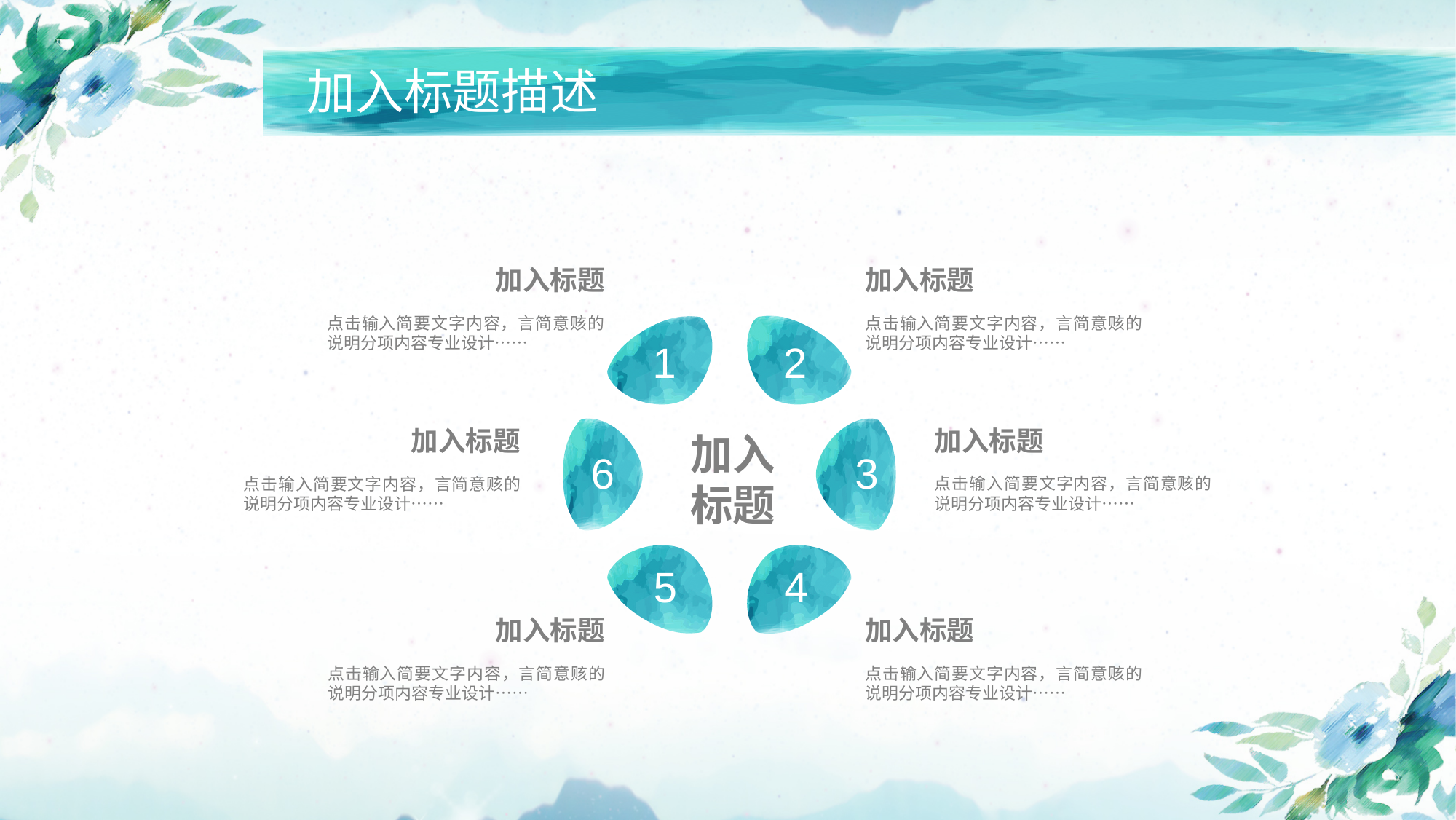

加入标题描述
加入标题
加入标题
点击输入简要文字内容，言简意赅的说明分项内容专业设计……
点击输入简要文字内容，言简意赅的说明分项内容专业设计……

2

1

6

3
加入标题
加入标题
加入
标题
点击输入简要文字内容，言简意赅的说明分项内容专业设计……
点击输入简要文字内容，言简意赅的说明分项内容专业设计……

5

4
加入标题
加入标题
点击输入简要文字内容，言简意赅的说明分项内容专业设计……
点击输入简要文字内容，言简意赅的说明分项内容专业设计……